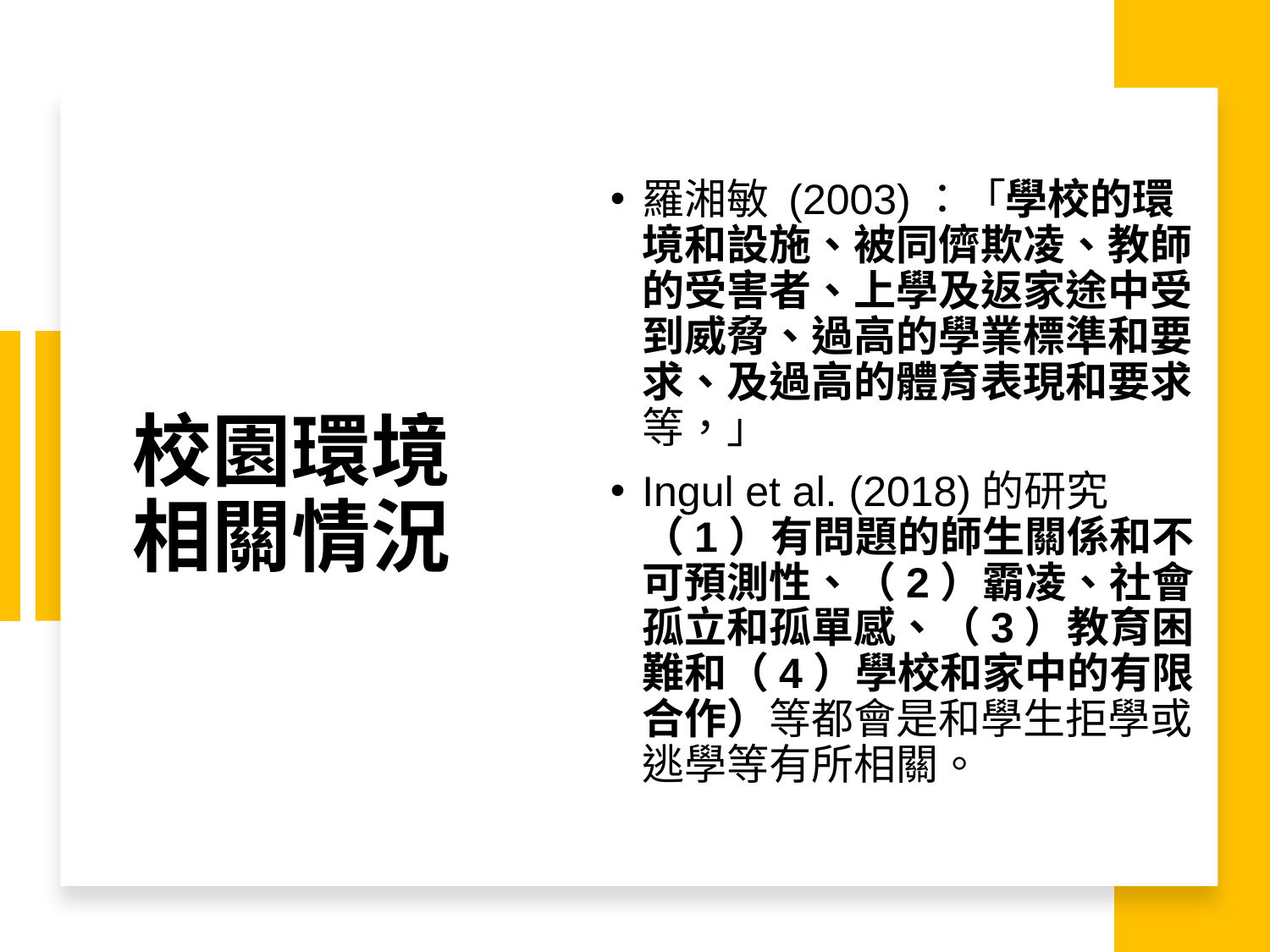

羅湘敏 (2003)：「學校的環境和設施、被同儕欺凌、教師的受害者、上學及返家途中受到威脅、過高的學業標準和要求、及過高的體育表現和要求等，」
Ingul et al. (2018)的研究（1）有問題的師生關係和不可預測性、（2）霸凌、社會孤立和孤單感、（3）教育困難和（4）學校和家中的有限合作）等都會是和學生拒學或逃學等有所相關。
# 校園環境相關情況